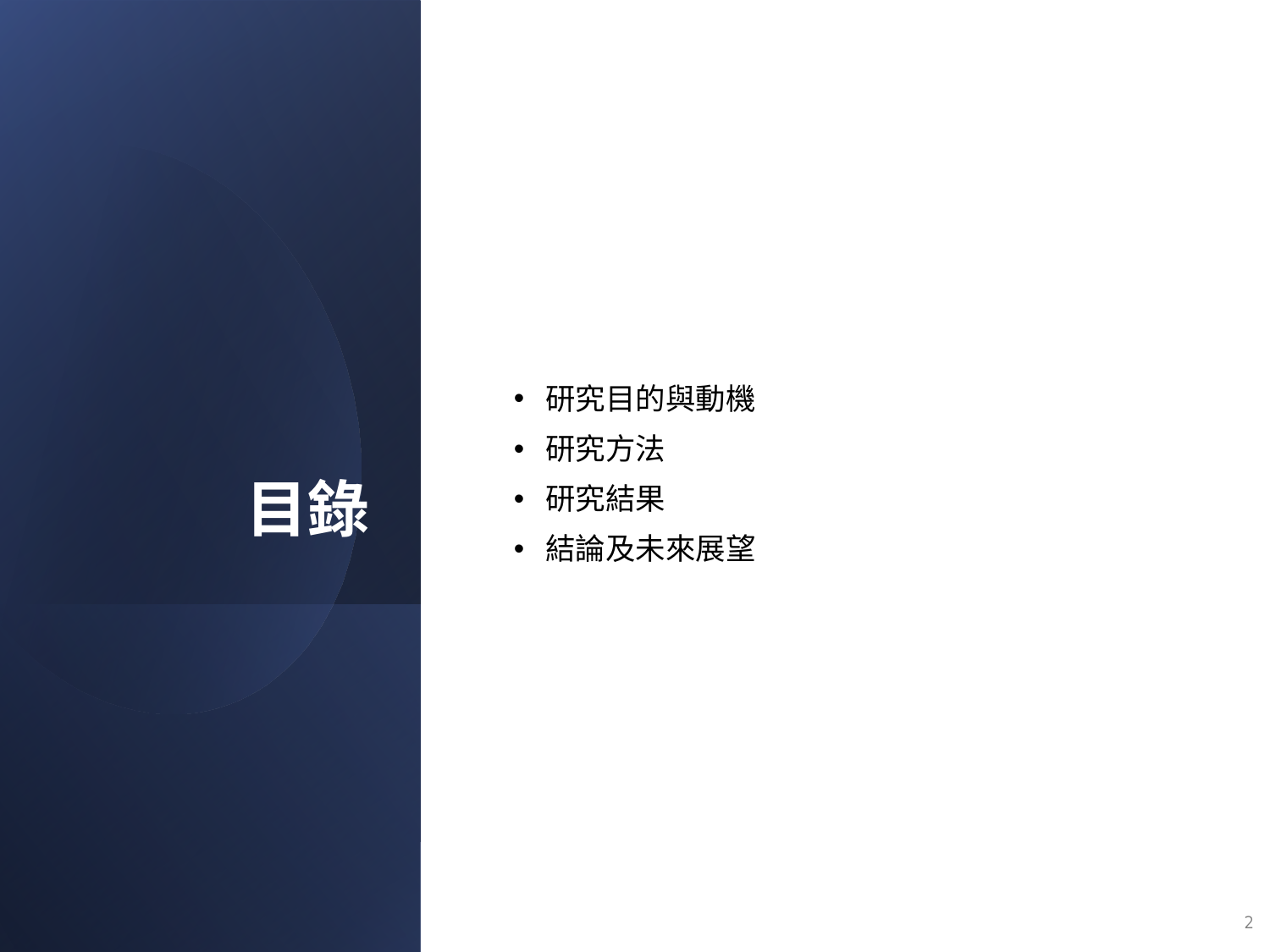

# 目錄
研究目的與動機
研究方法
研究結果
結論及未來展望

2